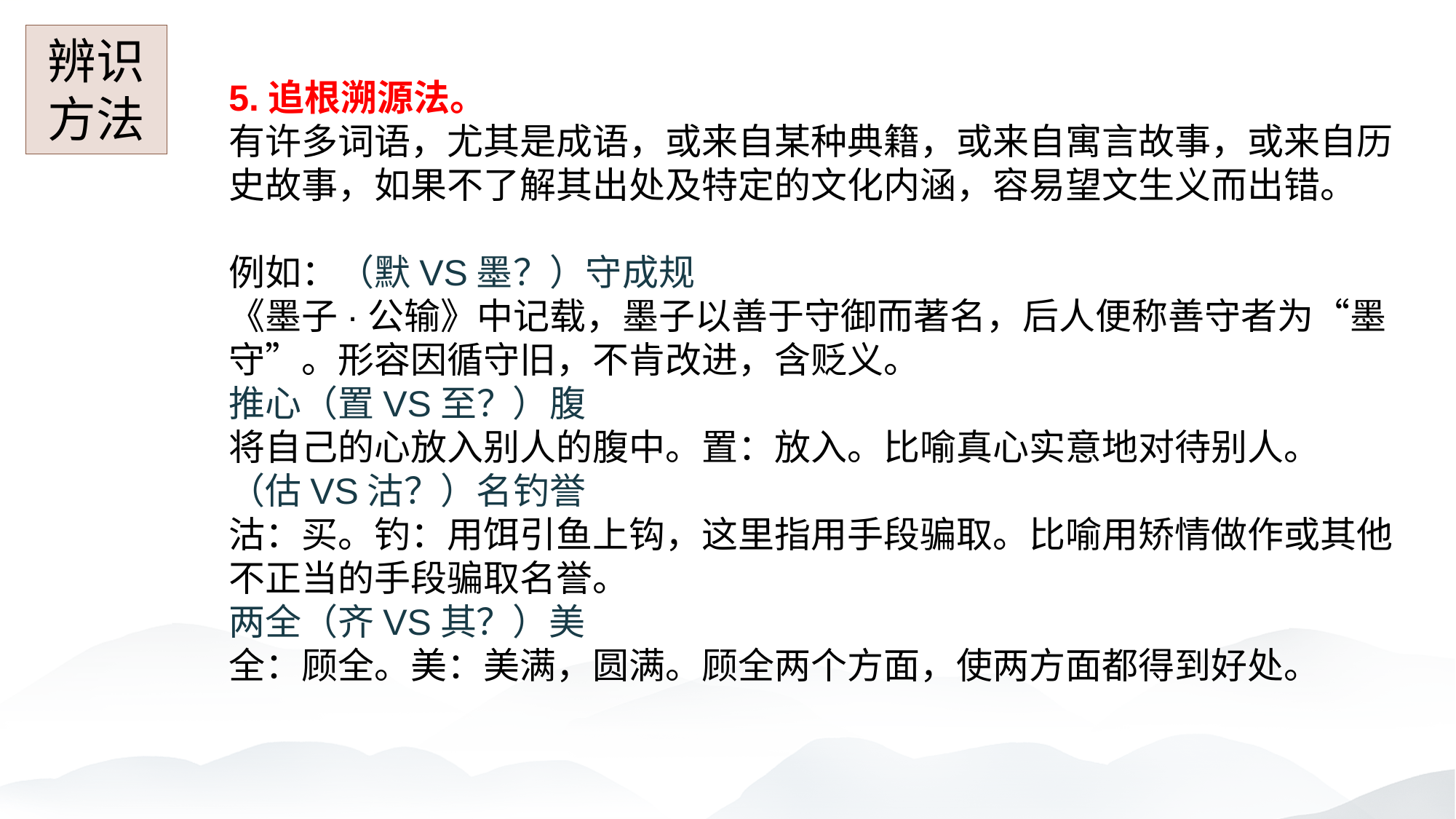

辨识方法
5.追根溯源法。
有许多词语，尤其是成语，或来自某种典籍，或来自寓言故事，或来自历史故事，如果不了解其出处及特定的文化内涵，容易望文生义而出错。

例如：（默VS墨？）守成规
《墨子·公输》中记载，墨子以善于守御而著名，后人便称善守者为“墨守”。形容因循守旧，不肯改进，含贬义。
推心（置VS至？）腹
将自己的心放入别人的腹中。置：放入。比喻真心实意地对待别人。
（估VS沽？）名钓誉
沽：买。钓：用饵引鱼上钩，这里指用手段骗取。比喻用矫情做作或其他不正当的手段骗取名誉。
两全（齐VS其？）美
全：顾全。美：美满，圆满。顾全两个方面，使两方面都得到好处。